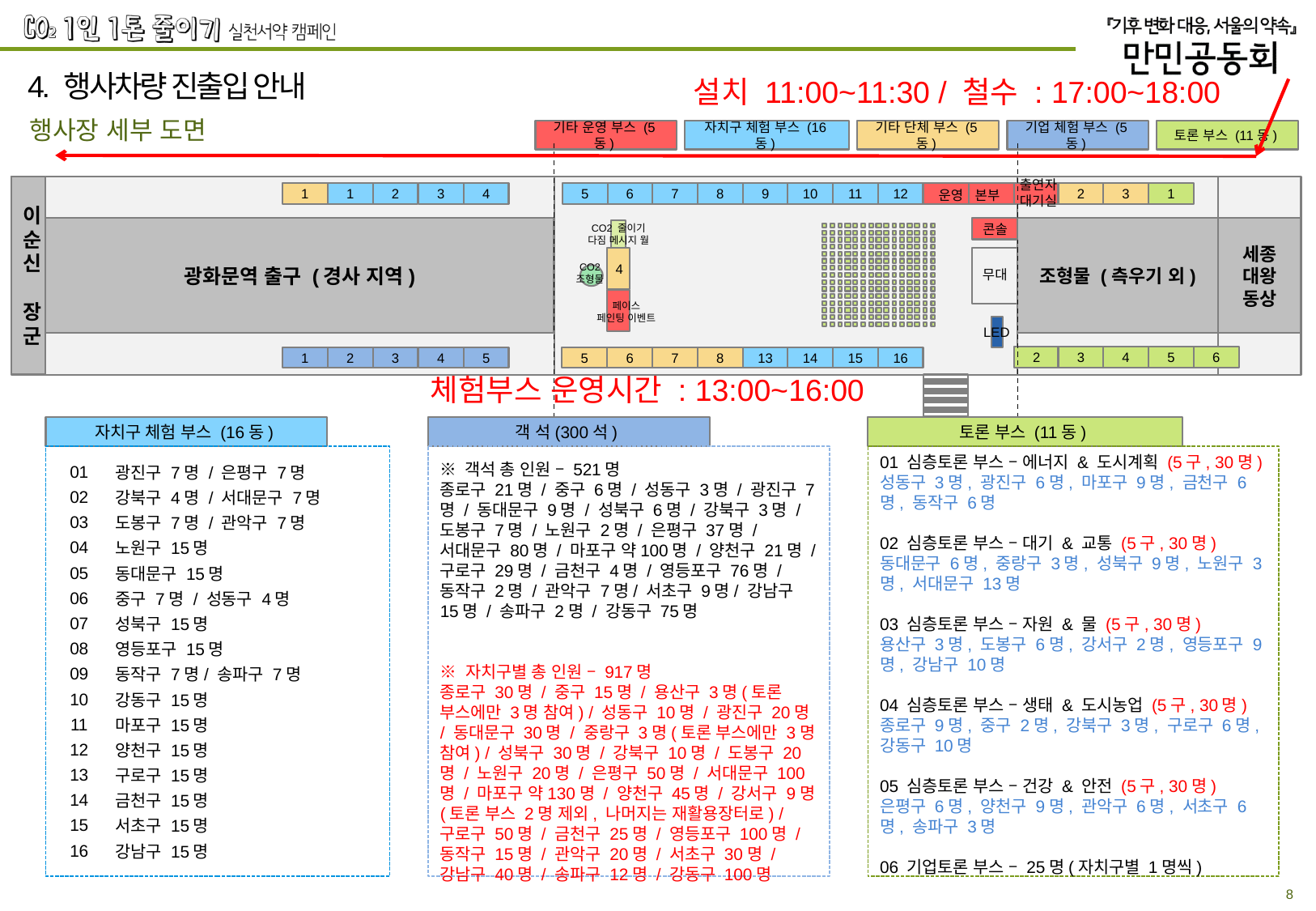

4. 행사차량 진출입 안내
설치 11:00~11:30 / 철수 : 17:00~18:00
행사장 세부 도면
기타 운영 부스 (5동)
자치구 체험 부스 (16동)
기타 단체 부스 (5동)
기업 체험 부스 (5동)
토론 부스 (11동)

출연자
대기실
이순신 장군

운영   본부
1
1
2
3
4
5
6
7
8
9
10
11
12

2
3
1
콘솔
CO2 줄이기
다짐 메시지 월
광화문역 출구 (경사 지역)

조형물 (측우기 외)
세종
대왕
동상

CO2
조형물
4
무대

페이스
페인팅 이벤트

LED
2
3
4
5
6
1
2
3
4
5
5
6
7
8
13
14
15
16

체험부스 운영시간 : 13:00~16:00
자치구 체험 부스 (16동)
객 석(300석)
토론 부스 (11동)

01 심층토론 부스 – 에너지 & 도시계획 (5구, 30명)
성동구 3명, 광진구 6명, 마포구 9명, 금천구 6명, 동작구 6명

02 심층토론 부스 – 대기 & 교통 (5구, 30명)
동대문구 6명, 중랑구 3명, 성북구 9명, 노원구 3명, 서대문구 13명

03 심층토론 부스 – 자원 & 물 (5구, 30명)
용산구 3명, 도봉구 6명, 강서구 2명, 영등포구 9명, 강남구 10명

04 심층토론 부스 – 생태 & 도시농업 (5구, 30명)
종로구 9명, 중구 2명, 강북구 3명, 구로구 6명, 강동구 10명

05 심층토론 부스 – 건강 & 안전 (5구, 30명)
은평구 6명, 양천구 9명, 관악구 6명, 서초구 6명, 송파구 3명

06 기업토론 부스 – 25명(자치구별 1명씩)
※ 객석 총 인원 – 521명
종로구 21명 / 중구 6명 / 성동구 3명 / 광진구 7명 / 동대문구 9명 / 성북구 6명 / 강북구 3명 / 도봉구 7명 / 노원구 2명 / 은평구 37명 / 서대문구 80명 / 마포구 약100명 / 양천구 21명 / 구로구 29명 / 금천구 4명 / 영등포구 76명 / 동작구 2명 / 관악구 7명/ 서초구 9명/ 강남구 15명 / 송파구 2명 / 강동구 75명

※ 자치구별 총 인원 – 917명
종로구 30명 / 중구 15명 / 용산구 3명(토론 부스에만 3명 참여) / 성동구 10명 / 광진구 20명/ 동대문구 30명 / 중랑구 3명(토론 부스에만 3명 참여) / 성북구 30명 / 강북구 10명 / 도봉구 20명 / 노원구 20명 / 은평구 50명 / 서대문구 100명 / 마포구 약130명 / 양천구 45명 / 강서구 9명(토론 부스 2명 제외, 나머지는 재활용장터로) / 구로구 50명 / 금천구 25명 / 영등포구 100명 / 동작구 15명 / 관악구 20명 / 서초구 30명 / 강남구 40명 / 송파구 12명 / 강동구 100명
| 01 | 광진구 7명 / 은평구 7명 |
| --- | --- |
| 02 | 강북구 4명 / 서대문구 7명 |
| 03 | 도봉구 7명 / 관악구 7명 |
| 04 | 노원구 15명 |
| 05 | 동대문구 15명 |
| 06 | 중구 7명 / 성동구 4명 |
| 07 | 성북구 15명 |
| 08 | 영등포구 15명 |
| 09 | 동작구 7명/ 송파구 7명 |
| 10 | 강동구 15명 |
| 11 | 마포구 15명 |
| 12 | 양천구 15명 |
| 13 | 구로구 15명 |
| 14 | 금천구 15명 |
| 15 | 서초구 15명 |
| 16 | 강남구 15명 |
8